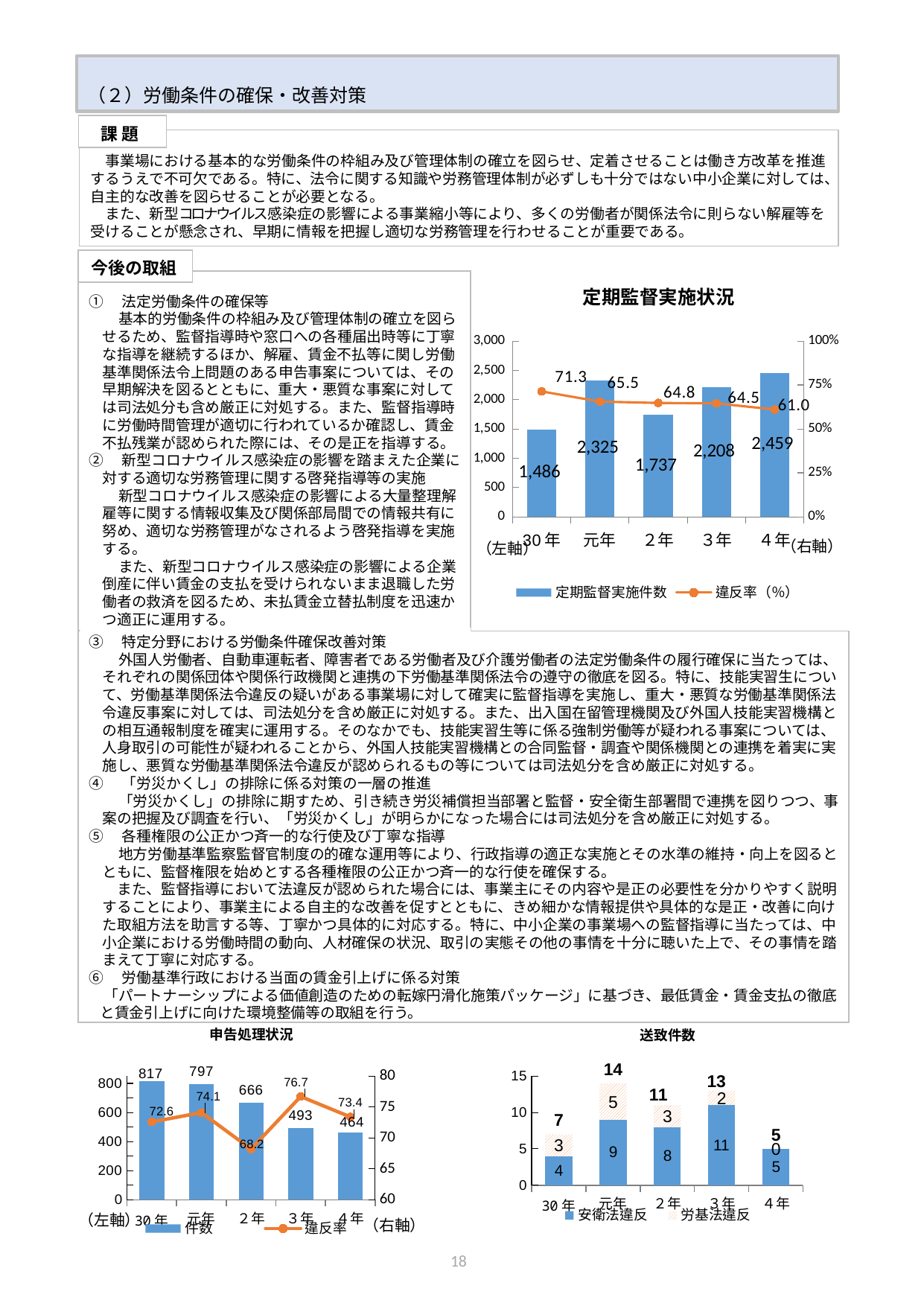

（２）労働条件の確保・改善対策

課 題

　事業場における基本的な労働条件の枠組み及び管理体制の確立を図らせ、定着させることは働き方改革を推進するうえで不可欠である。特に、法令に関する知識や労務管理体制が必ずしも十分ではない中小企業に対しては、自主的な改善を図らせることが必要となる。
　また、新型コロナウイルス感染症の影響による事業縮小等により、多くの労働者が関係法令に則らない解雇等を受けることが懸念され、早期に情報を把握し適切な労務管理を行わせることが重要である。
あ
今後の取組

定期監督実施状況
①　法定労働条件の確保等
　　基本的労働条件の枠組み及び管理体制の確立を図らせるため、監督指導時や窓口への各種届出時等に丁寧な指導を継続するほか、解雇、賃金不払等に関し労働基準関係法令上問題のある申告事案については、その早期解決を図るとともに、重大・悪質な事案に対しては司法処分も含め厳正に対処する。また、監督指導時に労働時間管理が適切に行われているか確認し、賃金不払残業が認められた際には、その是正を指導する。
②　新型コロナウイルス感染症の影響を踏まえた企業に対する適切な労務管理に関する啓発指導等の実施
　　新型コロナウイルス感染症の影響による大量整理解雇等に関する情報収集及び関係部局間での情報共有に努め、適切な労務管理がなされるよう啓発指導を実施する。
　　また、新型コロナウイルス感染症の影響による企業倒産に伴い賃金の支払を受けられないまま退職した労働者の救済を図るため、未払賃金立替払制度を迅速かつ適正に運用する。

### Chart

| Category | 定期監督実施件数 | 違反率（％） |
|---|---|---|
| 30年 | 1486.0 | 71.33243606998654 |
| 元年 | 2325.0 | 65.54838709677419 |
| ２年 | 1737.0 | 64.76683937823834 |
| ３年 | 2208.0 | 64.53804347826086 |
| ４年 | 2459.0 | 61.04107360715738 |
（右軸）
（左軸）

③　特定分野における労働条件確保改善対策
　　外国人労働者、自動車運転者、障害者である労働者及び介護労働者の法定労働条件の履行確保に当たっては、それぞれの関係団体や関係行政機関と連携の下労働基準関係法令の遵守の徹底を図る。特に、技能実習生について、労働基準関係法令違反の疑いがある事業場に対して確実に監督指導を実施し、重大・悪質な労働基準関係法令違反事案に対しては、司法処分を含め厳正に対処する。また、出入国在留管理機関及び外国人技能実習機構との相互通報制度を確実に運用する。そのなかでも、技能実習生等に係る強制労働等が疑われる事案については、人身取引の可能性が疑われることから、外国人技能実習機構との合同監督・調査や関係機関との連携を着実に実施し、悪質な労働基準関係法令違反が認められるもの等については司法処分を含め厳正に対処する。
④　「労災かくし」の排除に係る対策の一層の推進
　　「労災かくし」の排除に期すため、引き続き労災補償担当部署と監督・安全衛生部署間で連携を図りつつ、事案の把握及び調査を行い、「労災かくし」が明らかになった場合には司法処分を含め厳正に対処する。
⑤　各種権限の公正かつ斉一的な行使及び丁寧な指導
　　地方労働基準監察監督官制度の的確な運用等により、行政指導の適正な実施とその水準の維持・向上を図るとともに、監督権限を始めとする各種権限の公正かつ斉一的な行使を確保する。
　また、監督指導において法違反が認められた場合には、事業主にその内容や是正の必要性を分かりやすく説明することにより、事業主による自主的な改善を促すとともに、きめ細かな情報提供や具体的な是正・改善に向けた取組方法を助言する等、丁寧かつ具体的に対応する。特に、中小企業の事業場への監督指導に当たっては、中小企業における労働時間の動向、人材確保の状況、取引の実態その他の事情を十分に聴いた上で、その事情を踏まえて丁寧に対応する。
⑥　労働基準行政における当面の賃金引上げに係る対策
　「パートナーシップによる価値創造のための転嫁円滑化施策パッケージ」に基づき、最低賃金・賃金支払の徹底と賃金引上げに向けた環境整備等の取組を行う。

申告処理状況
送致件数

### Chart

| Category | 安衛法違反 | 労基法違反 |  |
|---|---|---|---|
| 30年 | 4.0 | 3.0 | 7.0 |
| 元年 | 9.0 | 5.0 | 14.0 |
| ２年 | 8.0 | 3.0 | 11.0 |
| ３年 | 11.0 | 2.0 | 13.0 |
| ４年 | 5.0 | 0.0 | 5.0 |

### Chart

| Category | 件数 | 違反率 |
|---|---|---|
| 30年 | 817.0 | 72.6 |
| 元年 | 797.0 | 74.1 |
| ２年 | 666.0 | 68.2 |
| ３年 | 493.0 | 76.7 |
| ４年 | 464.0 | 73.4 |
（左軸）
（右軸）
18